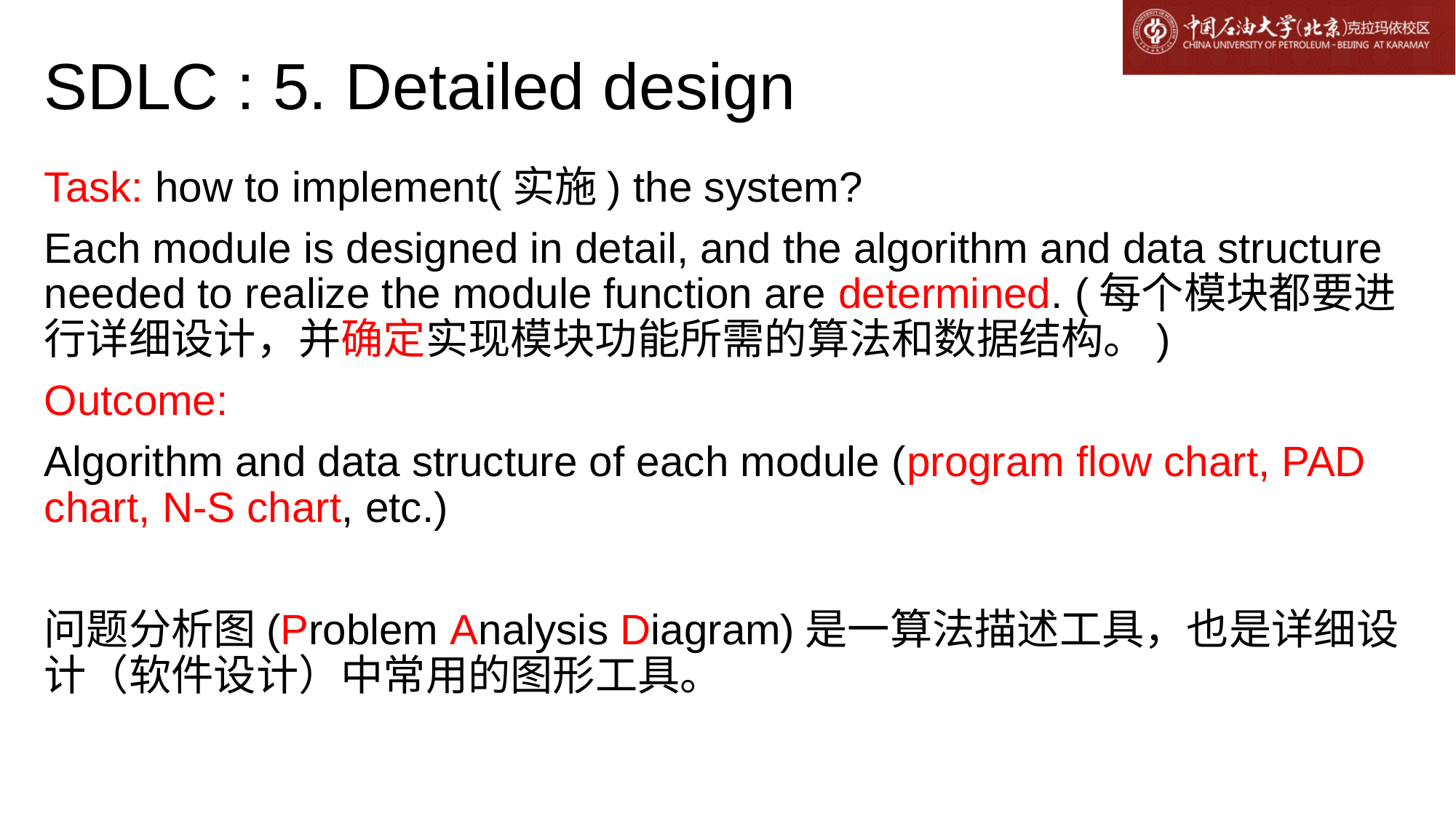

# SDLC : 5. Detailed design
Task: how to implement(实施) the system?
Each module is designed in detail, and the algorithm and data structure needed to realize the module function are determined. (每个模块都要进行详细设计，并确定实现模块功能所需的算法和数据结构。)
Outcome:
Algorithm and data structure of each module (program flow chart, PAD chart, N-S chart, etc.)

问题分析图(Problem Analysis Diagram)是一算法描述工具，也是详细设计（软件设计）中常用的图形工具。